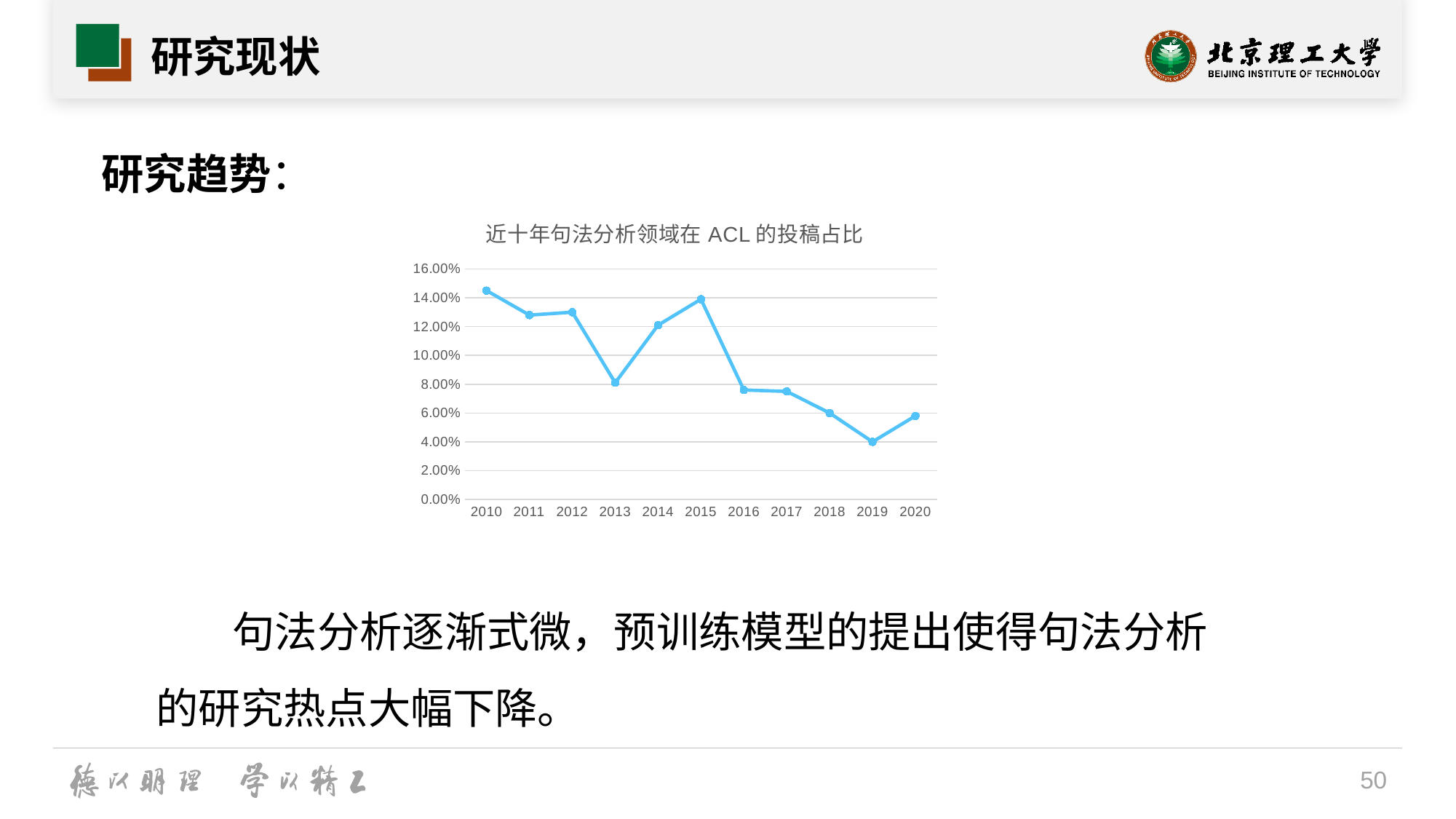

# 研究现状
研究趋势：

       句法分析逐渐式微，预训练模型的提出使得句法分析的研究热点大幅下降。

### Chart: 近十年句法分析领域在ACL的投稿占比

| Category |  |
|---|---|
| 2010 | 0.145 |
| 2011 | 0.128 |
| 2012 | 0.13 |
| 2013 | 0.081 |
| 2014 | 0.121 |
| 2015 | 0.139 |
| 2016 | 0.076 |
| 2017 | 0.075 |
| 2018 | 0.06 |
| 2019 | 0.04 |
| 2020 | 0.058 |